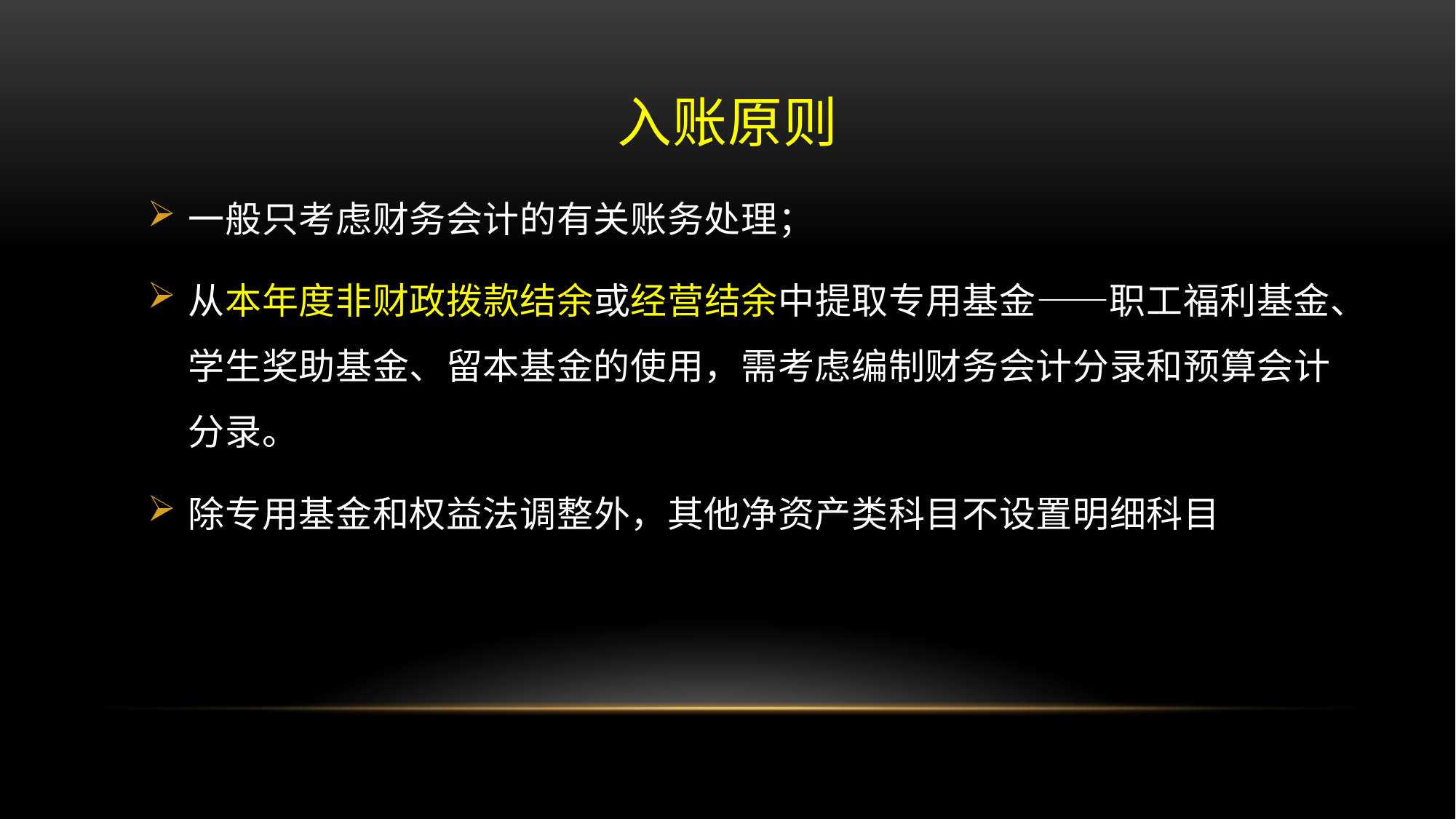

# 入账原则
一般只考虑财务会计的有关账务处理；
从本年度非财政拨款结余或经营结余中提取专用基金——职工福利基金、学生奖助基金、留本基金的使用，需考虑编制财务会计分录和预算会计分录。
除专用基金和权益法调整外，其他净资产类科目不设置明细科目

81